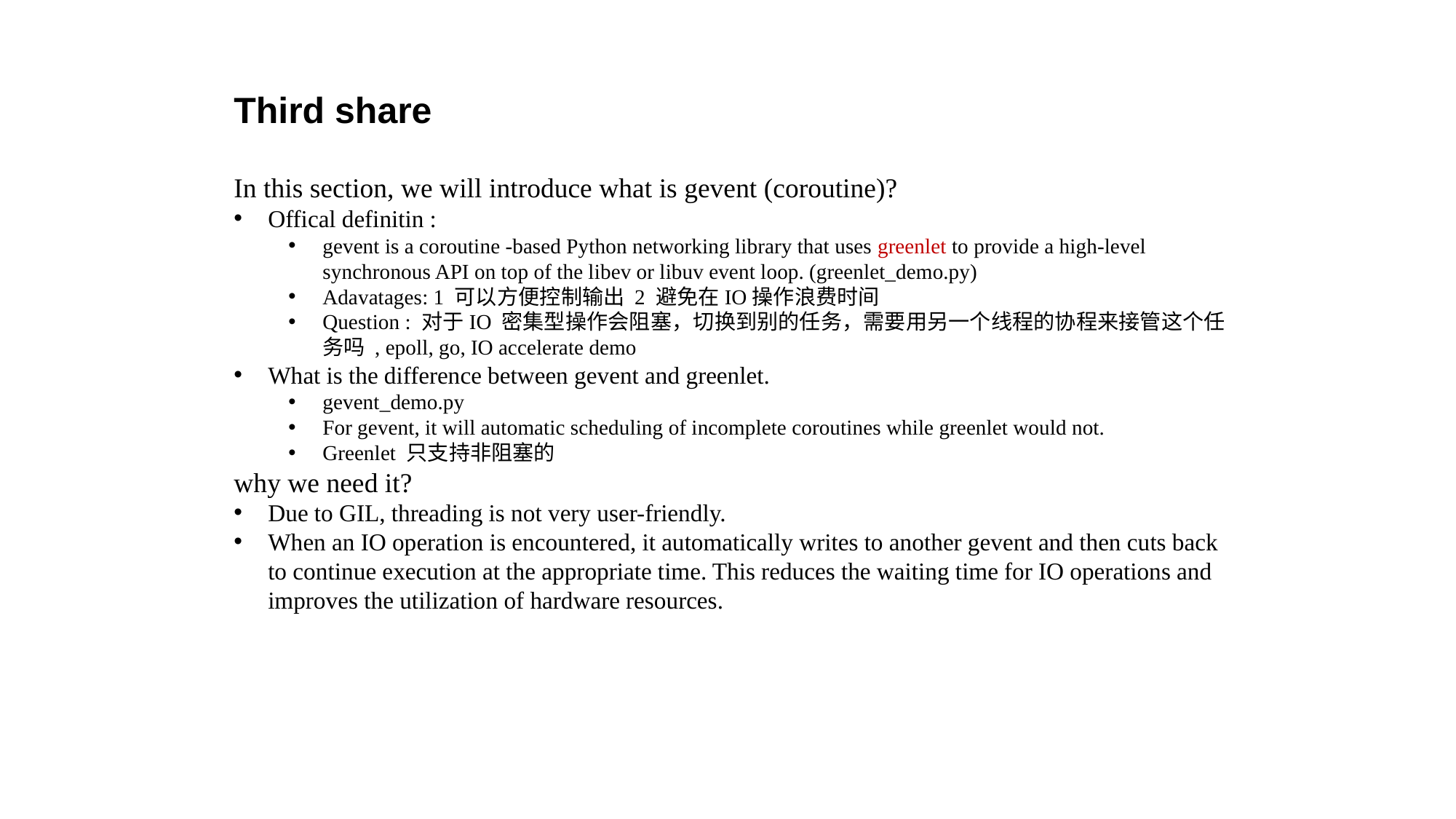

Third share
In this section, we will introduce what is gevent (coroutine)?
Offical definitin :
gevent is a coroutine -based Python networking library that uses greenlet to provide a high-level synchronous API on top of the libev or libuv event loop. (greenlet_demo.py)
Adavatages: 1 可以方便控制输出 2 避免在IO操作浪费时间
Question : 对于IO 密集型操作会阻塞，切换到别的任务，需要用另一个线程的协程来接管这个任务吗 , epoll, go, IO accelerate demo
What is the difference between gevent and greenlet.
gevent_demo.py
For gevent, it will automatic scheduling of incomplete coroutines while greenlet would not.
Greenlet 只支持非阻塞的
why we need it?
Due to GIL, threading is not very user-friendly.
When an IO operation is encountered, it automatically writes to another gevent and then cuts back to continue execution at the appropriate time. This reduces the waiting time for IO operations and improves the utilization of hardware resources.